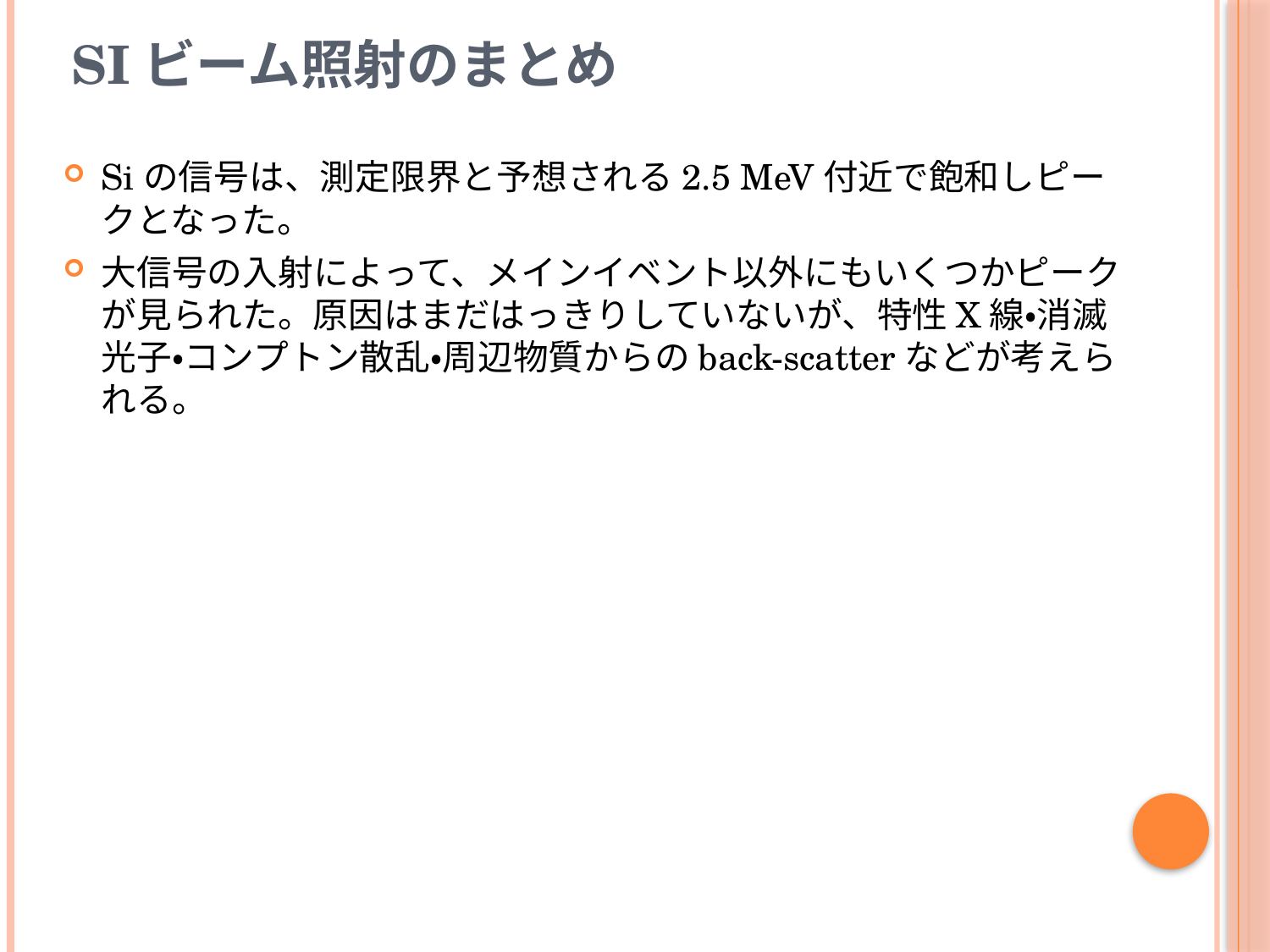

# Siビーム照射のまとめ
Siの信号は、測定限界と予想される2.5 MeV付近で飽和しピークとなった。
大信号の入射によって、メインイベント以外にもいくつかピークが見られた。原因はまだはっきりしていないが、特性X線・消滅光子・コンプトン散乱・周辺物質からのback-scatterなどが考えられる。